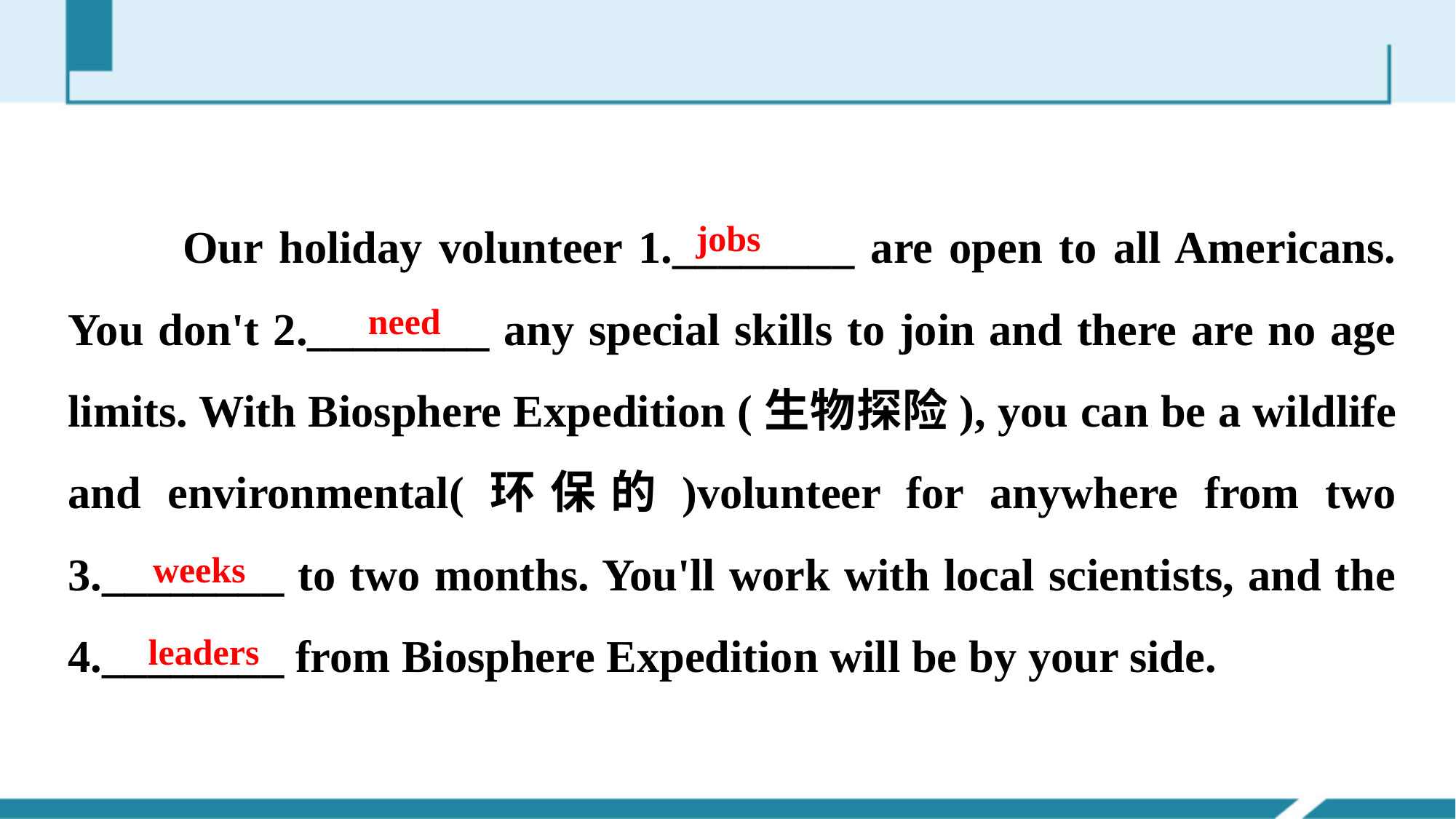

Our holiday volunteer 1.________ are open to all Americans. You don't 2.________ any special skills to join and there are no age limits. With Biosphere Expedition (生物探险), you can be a wildlife and environmental(环保的)volunteer for anywhere from two 3.________ to two months. You'll work with local scientists, and the 4.________ from Biosphere Expedition will be by your side.
jobs
need
weeks
leaders